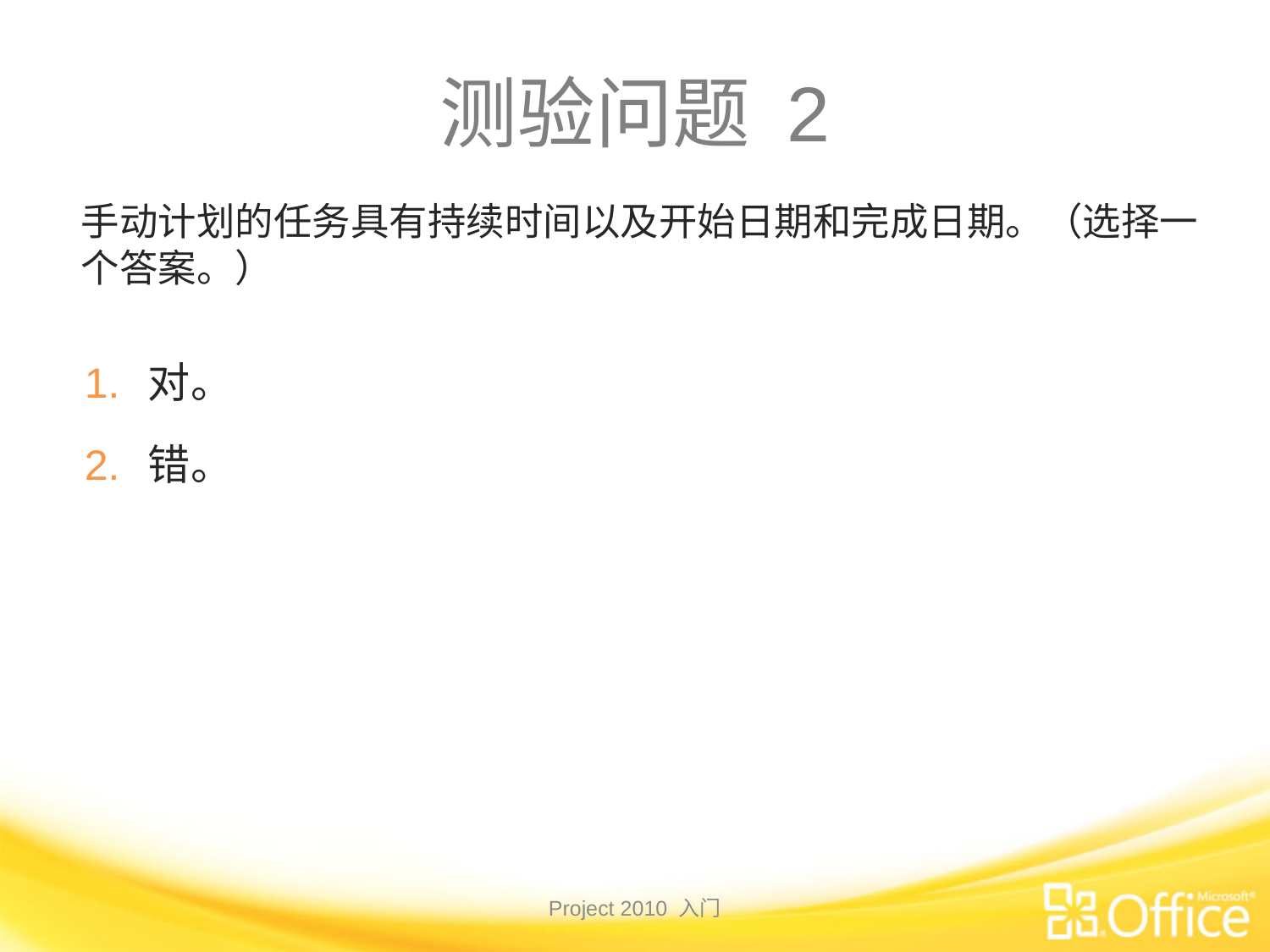

# 测验问题 2
手动计划的任务具有持续时间以及开始日期和完成日期。（选择一个答案。）
对。
错。
Project 2010 入门